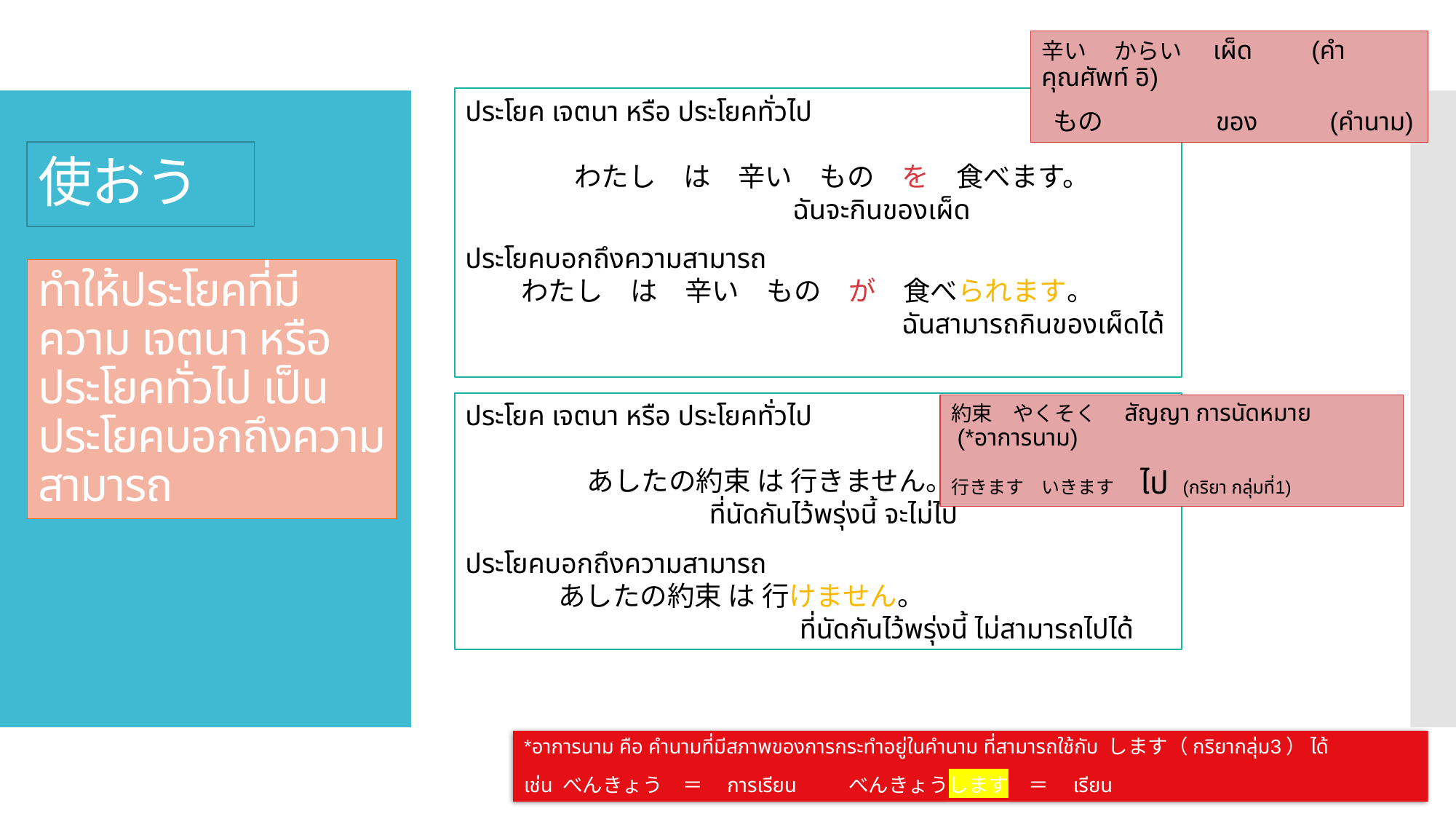

辛い　 からい　เผ็ด         (คำคุณศัพท์ อิ)
 もの　　　　 ของ           (คำนาม)
ประโยค เจตนา หรือ ประโยคทั่วไป

	わたし　は　辛い　もの　を　食べます。
	                    	ฉันจะกินของเผ็ด
ประโยคบอกถึงความสามารถ
        わたし　は　辛い　もの　が　食べられます。
				ฉันสามารถกินของเผ็ดได้

# 使おう
ทำให้ประโยคที่มีความ เจตนา หรือ ประโยคทั่วไป เป็น ประโยคบอกถึงความสามารถ
ประโยค เจตนา หรือ ประโยคทั่วไป

	 あしたの約束 は 行きません。
	                   ที่นัดกันไว้พรุ่งนี้ จะไม่ไป
ประโยคบอกถึงความสามารถ
              あしたの約束 は 行けません。
			 ที่นัดกันไว้พรุ่งนี้ ไม่สามารถไปได้
約束　やくそく　สัญญา การนัดหมาย (*อาการนาม)
行きます　いきます　 ไป   (กริยา กลุ่มที่1)
*อาการนาม คือ คำนามที่มีสภาพของการกระทำอยู่ในคำนาม ที่สามารถใช้กับ します（กริยากลุ่ม3）ได้
เช่น べんきょう　＝　การเรียน         べんきょうします　＝　เรียน